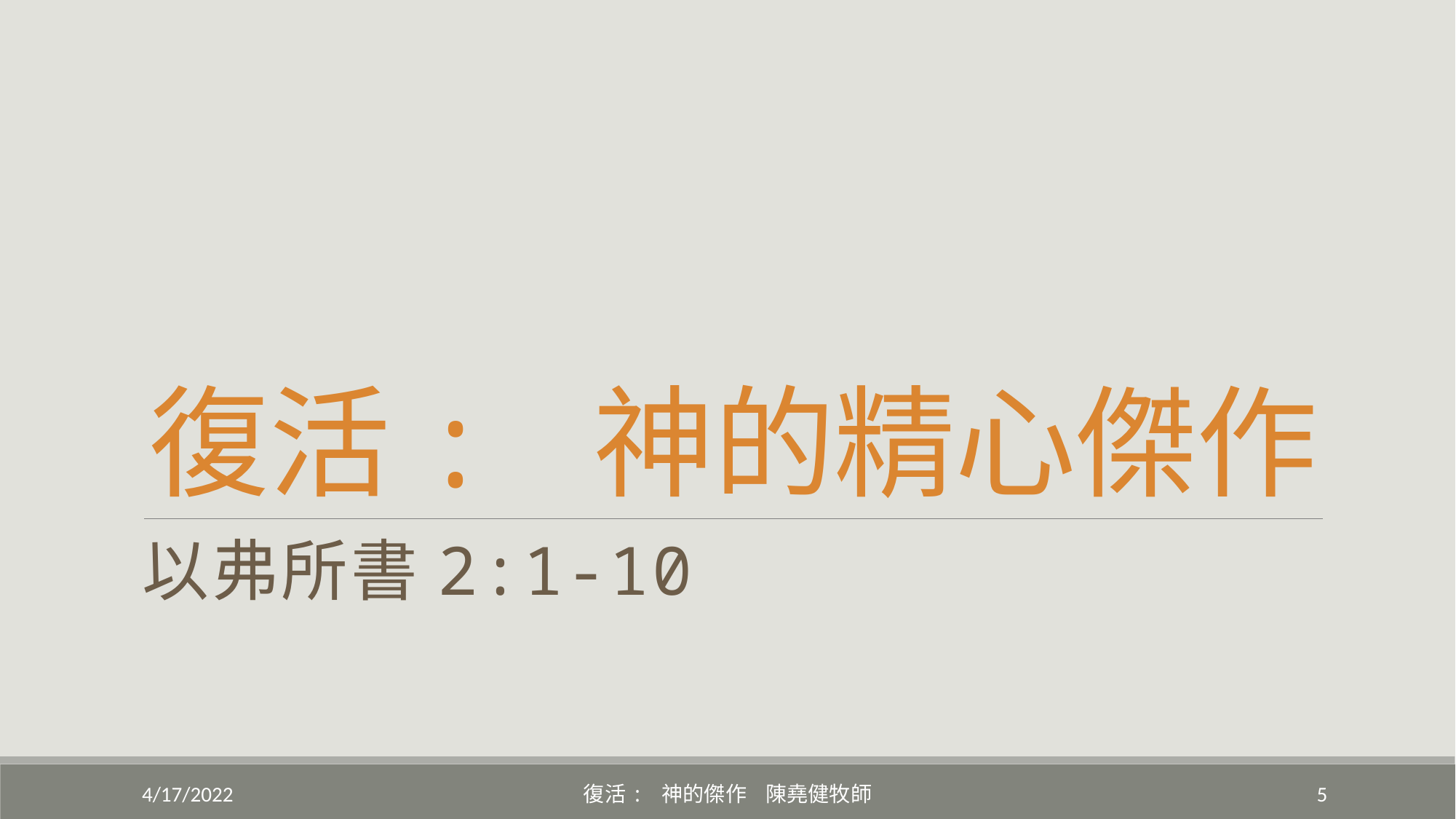

# 復活: 神的精心傑作
以弗所書2:1-10
4/17/2022
復活: 神的傑作    陳堯健牧師
5